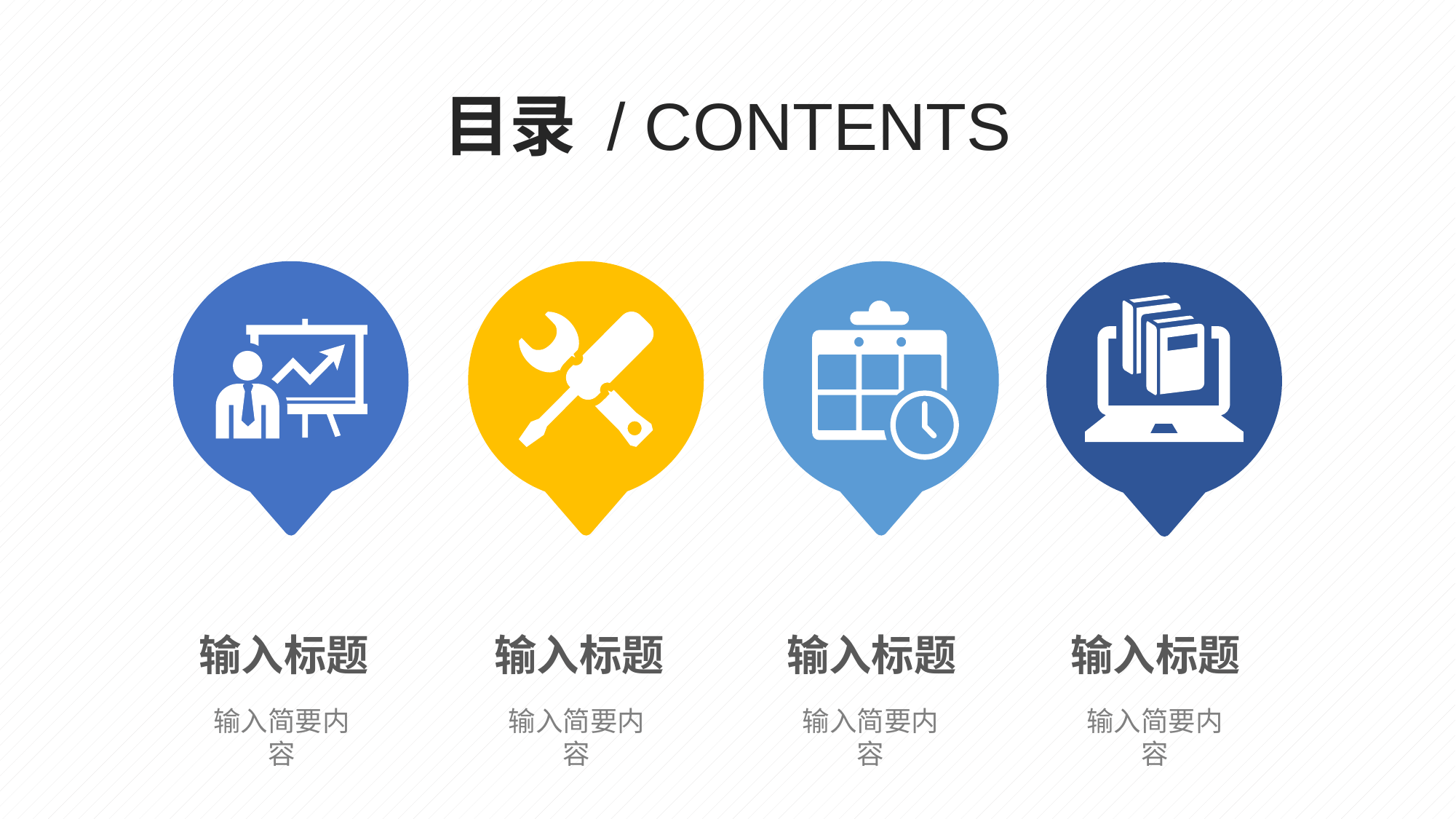

目录 / CONTENTS

输入标题
输入标题
输入标题
输入标题
输入简要内容
输入简要内容
输入简要内容
输入简要内容